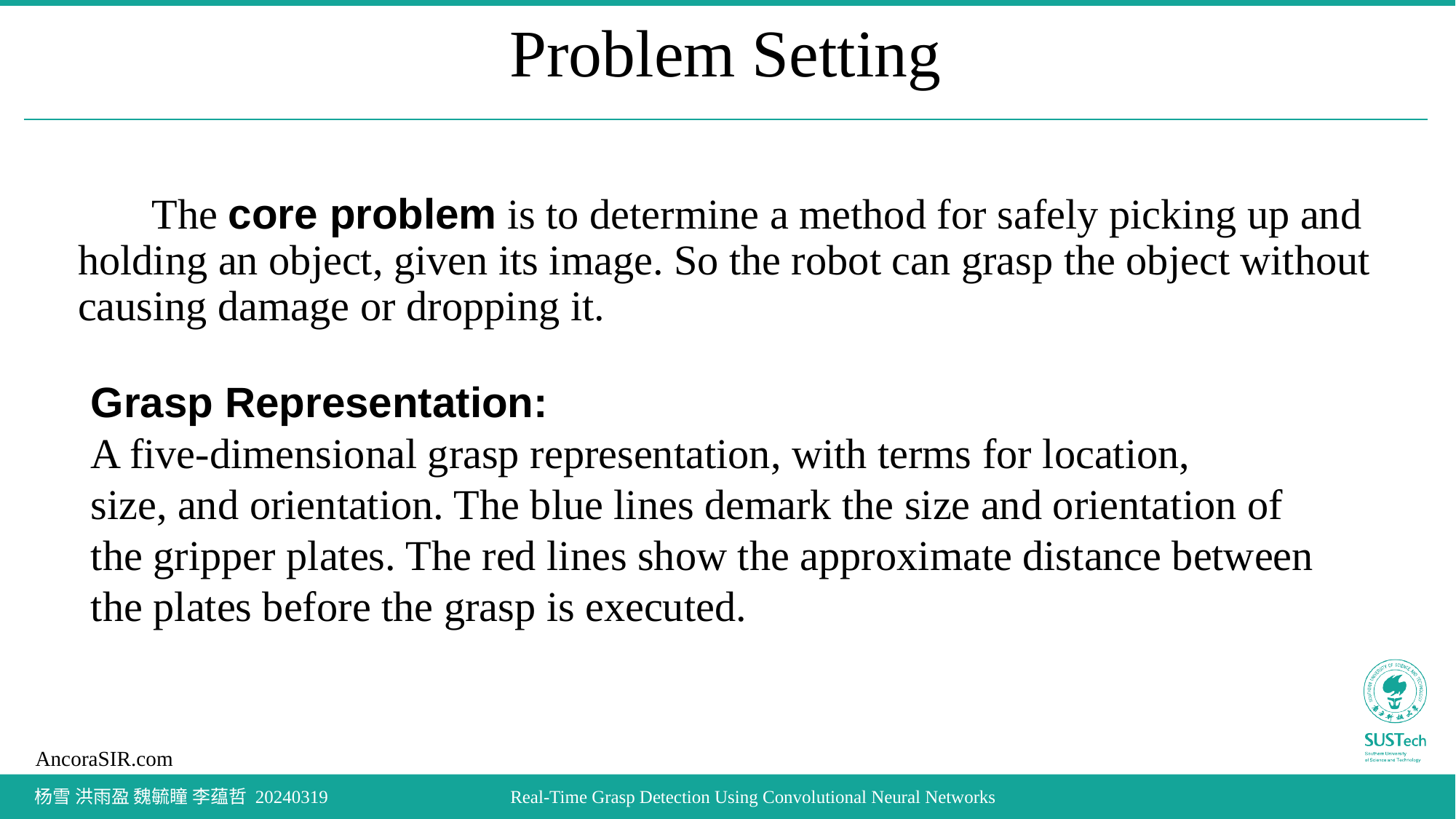

# Problem Setting
       The core problem is to determine a method for safely picking up and holding an object, given its image. So the robot can grasp the object without causing damage or dropping it.
Grasp Representation:
A five-dimensional grasp representation, with terms for location,
size, and orientation. The blue lines demark the size and orientation of the gripper plates. The red lines show the approximate distance between the plates before the grasp is executed.
杨雪 洪雨盈 魏毓瞳 李蕴哲 20240319
4
Real-Time Grasp Detection Using Convolutional Neural Networks